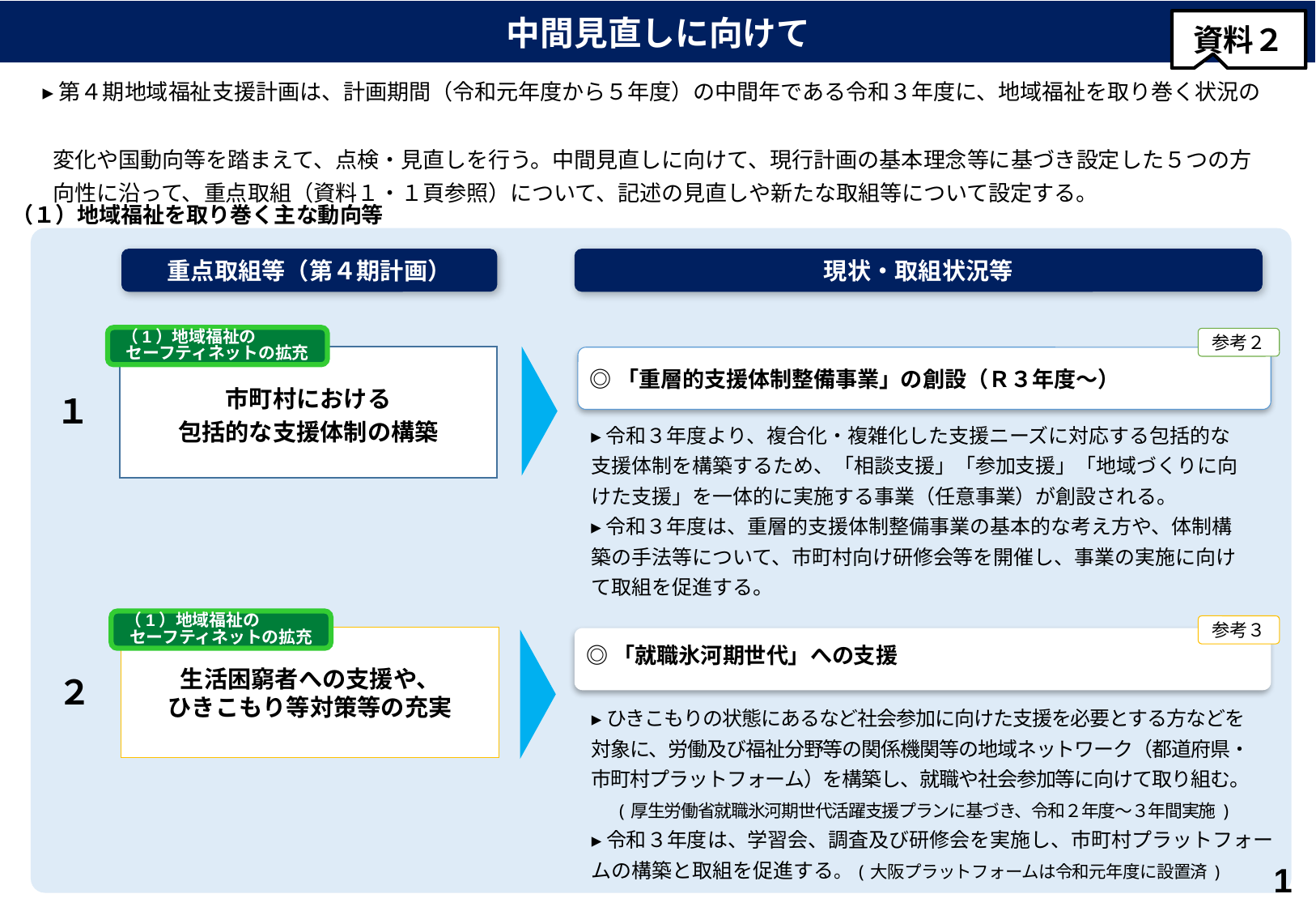

中間見直しに向けて
資料２
▸第４期地域福祉支援計画は、計画期間（令和元年度から５年度）の中間年である令和３年度に、地域福祉を取り巻く状況の
 変化や国動向等を踏まえて、点検・見直しを行う。中間見直しに向けて、現行計画の基本理念等に基づき設定した５つの方
 向性に沿って、重点取組（資料１・１頁参照）について、記述の見直しや新たな取組等について設定する。
（１）地域福祉を取り巻く主な動向等

重点取組等（第４期計画）
現状・取組状況等
（1）地域福祉の
セーフティネットの拡充
参考２
市町村における
包括的な支援体制の構築
◎「重層的支援体制整備事業」の創設（Ｒ３年度～）
１

▸令和３年度より、複合化・複雑化した支援ニーズに対応する包括的な支援体制を構築するため、「相談支援」「参加支援」「地域づくりに向けた支援」を一体的に実施する事業（任意事業）が創設される。
▸令和３年度は、重層的支援体制整備事業の基本的な考え方や、体制構築の手法等について、市町村向け研修会等を開催し、事業の実施に向けて取組を促進する。
（1）地域福祉の
セーフティネットの拡充
参考３
生活困窮者への支援や、
ひきこもり等対策等の充実
◎「就職氷河期世代」への支援

２

▸ひきこもりの状態にあるなど社会参加に向けた支援を必要とする方などを
対象に、労働及び福祉分野等の関係機関等の地域ネットワーク（都道府県・
市町村プラットフォーム）を構築し、就職や社会参加等に向けて取り組む。
　(厚生労働省就職氷河期世代活躍支援プランに基づき、令和２年度～３年間実施)
▸令和３年度は、学習会、調査及び研修会を実施し、市町村プラットフォームの構築と取組を促進する。(大阪プラットフォームは令和元年度に設置済)
1